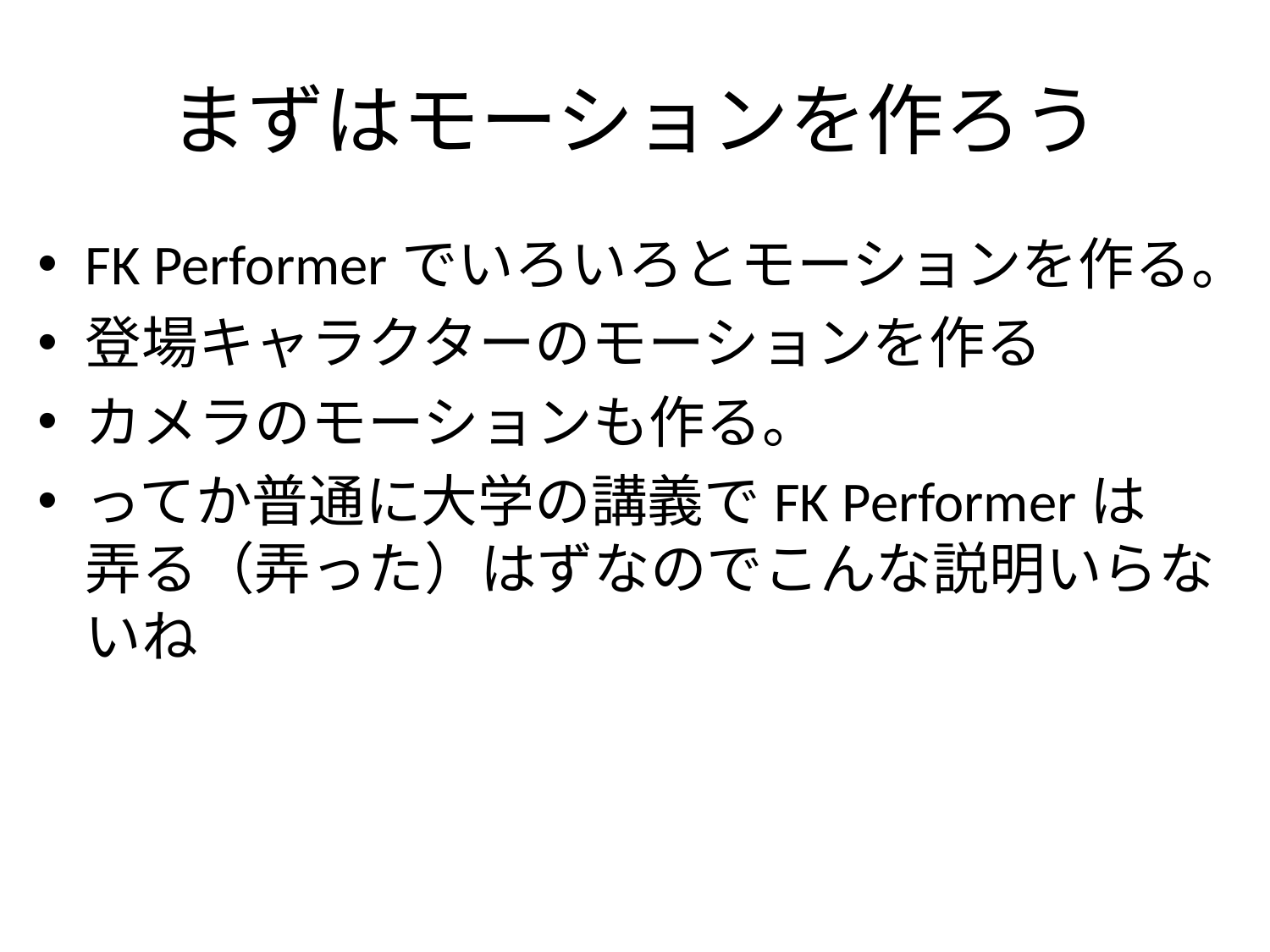

# まずはモーションを作ろう
FK Performerでいろいろとモーションを作る。
登場キャラクターのモーションを作る
カメラのモーションも作る。
ってか普通に大学の講義でFK Performerは
弄る（弄った）はずなのでこんな説明いらないね